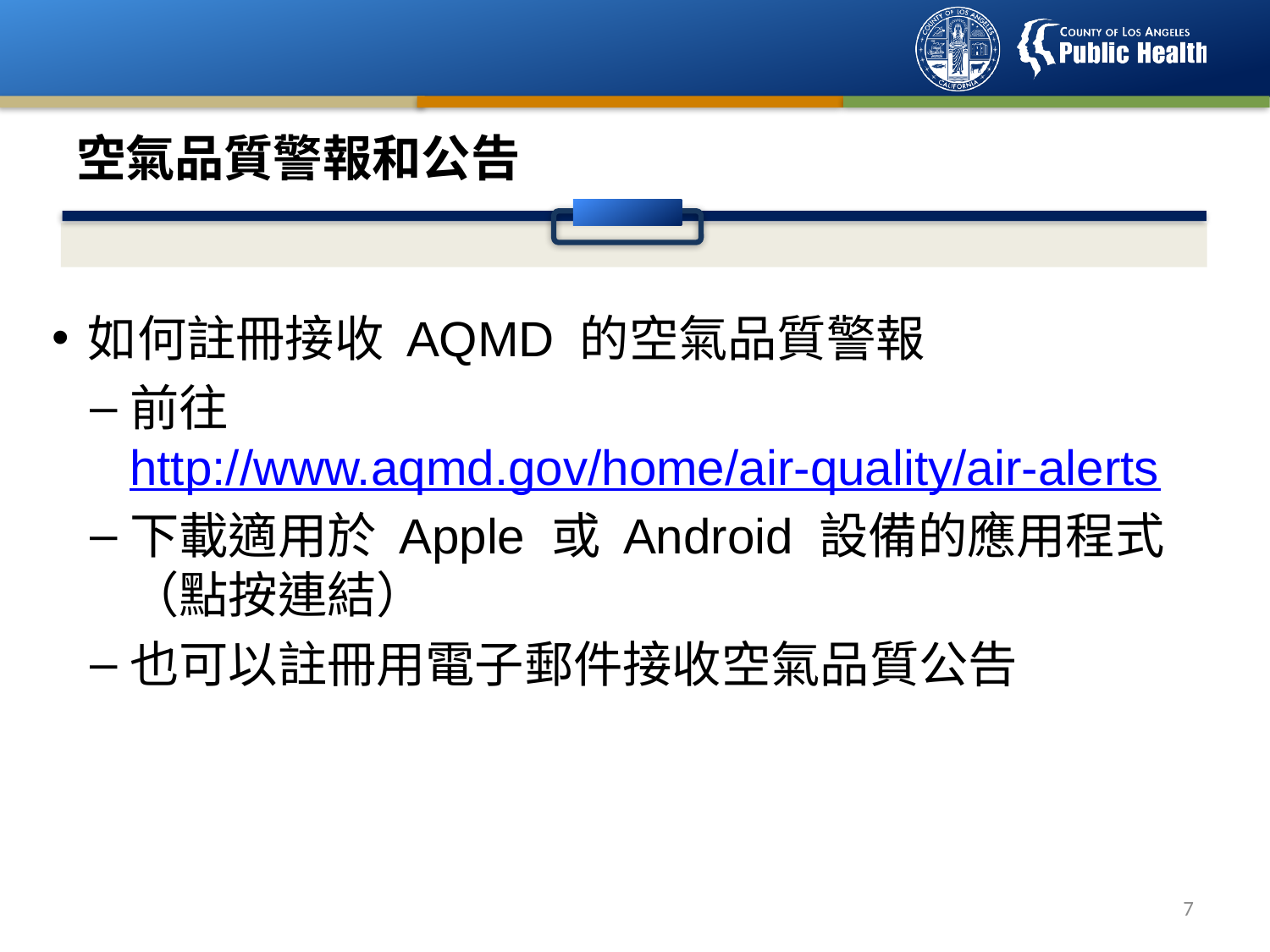

# 空氣品質警報和公告
如何註冊接收 AQMD 的空氣品質警報
前往 http://www.aqmd.gov/home/air-quality/air-alerts
下載適用於 Apple 或 Android 設備的應用程式（點按連結）
也可以註冊用電子郵件接收空氣品質公告
7